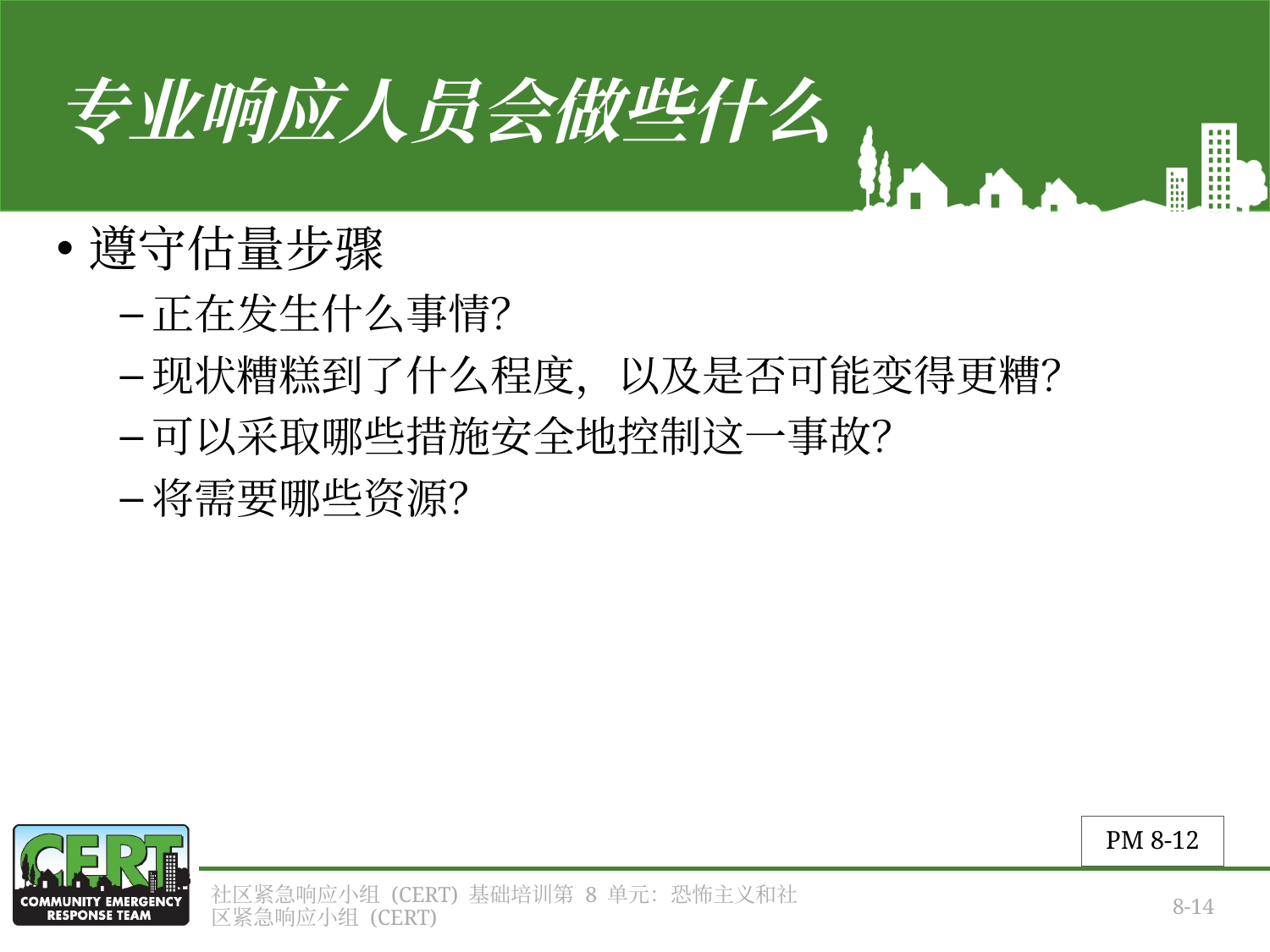

# 专业响应人员会做些什么
遵守估量步骤
正在发生什么事情？
现状糟糕到了什么程度，以及是否可能变得更糟？
可以采取哪些措施安全地控制这一事故？
将需要哪些资源？

PM 8-12
社区紧急响应小组 (CERT) 基础培训第 8 单元：恐怖主义和社区紧急响应小组 (CERT)
8-14